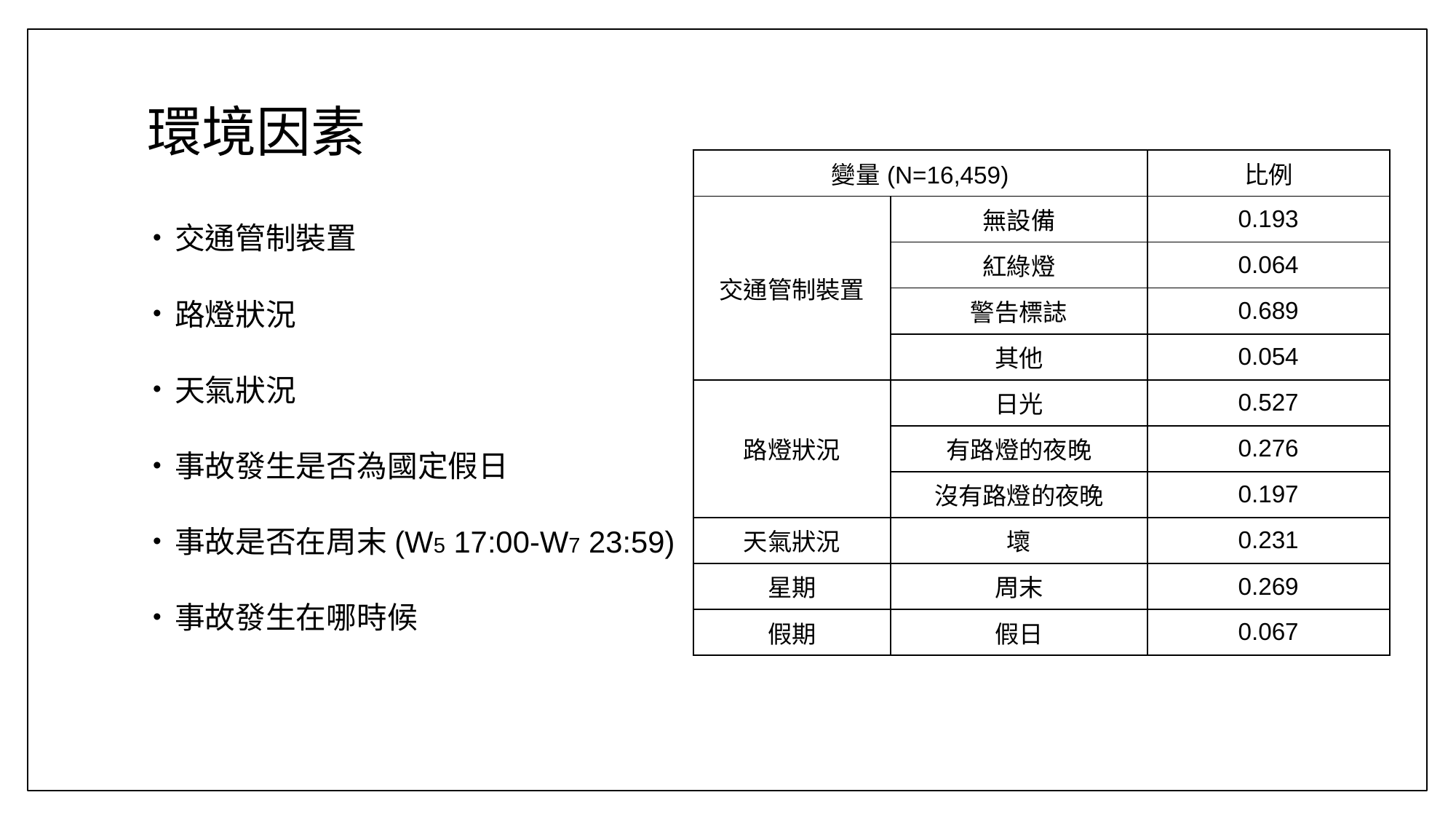

# 環境因素
| 變量(N=16,459) |  | 比例 |
| --- | --- | --- |
| 交通管制裝置 | 無設備 | 0.193 |
|  | 紅綠燈 | 0.064 |
|  | 警告標誌 | 0.689 |
|  | 其他 | 0.054 |
| 路燈狀況 | 日光 | 0.527 |
|  | 有路燈的夜晚 | 0.276 |
|  | 沒有路燈的夜晚 | 0.197 |
| 天氣狀況 | 壞 | 0.231 |
| 星期 | 周末 | 0.269 |
| 假期 | 假日 | 0.067 |
交通管制裝置
路燈狀況
天氣狀況
事故發生是否為國定假日
事故是否在周末(W5 17:00-W7 23:59)
事故發生在哪時候